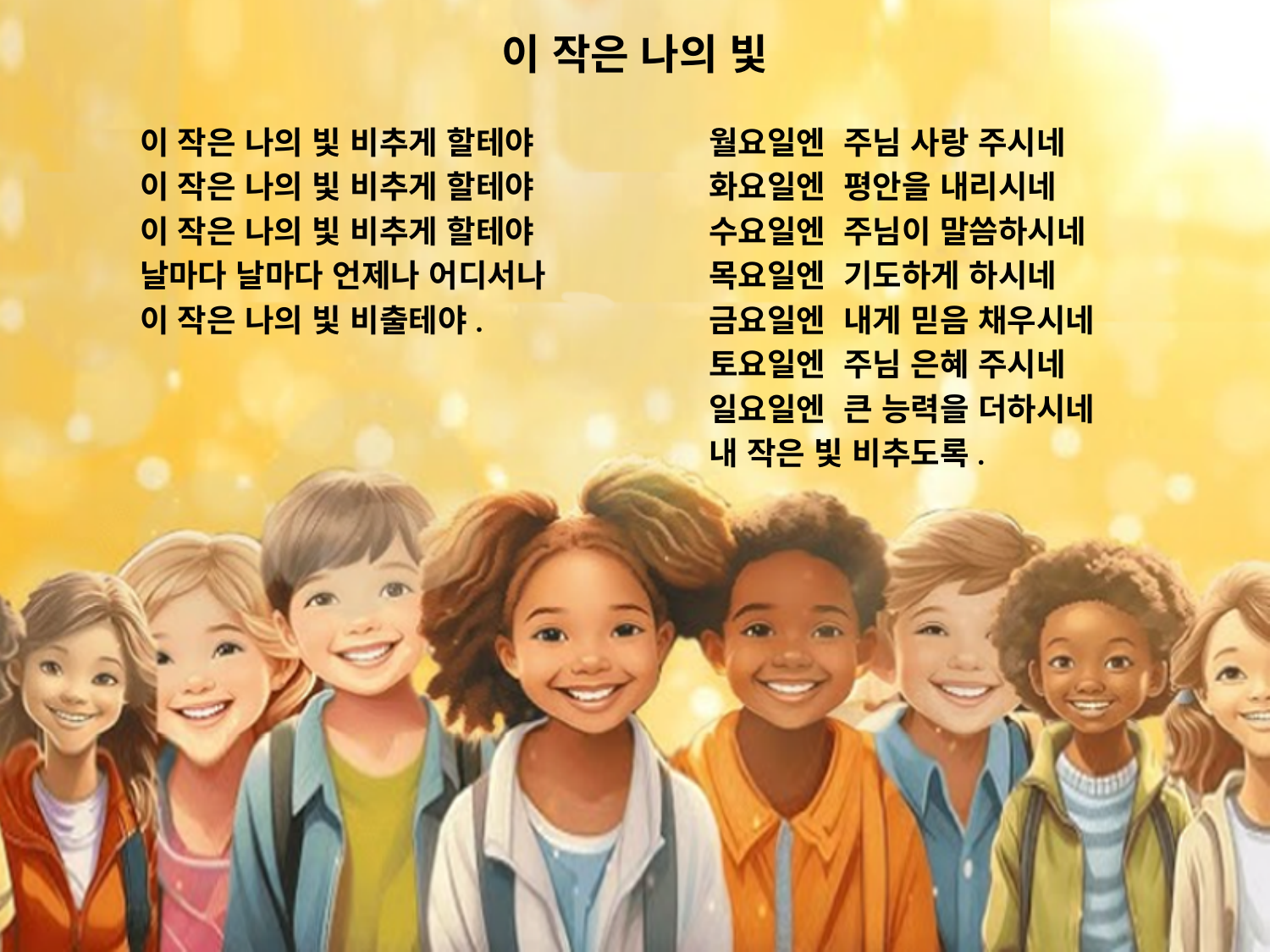

# 이 작은 나의 빛
이 작은 나의 빛 비추게 할테야
이 작은 나의 빛 비추게 할테야
이 작은 나의 빛 비추게 할테야
날마다 날마다 언제나 어디서나
이 작은 나의 빛 비출테야.

월요일엔  주님 사랑 주시네
화요일엔  평안을 내리시네
수요일엔  주님이 말씀하시네
목요일엔  기도하게 하시네
금요일엔  내게 믿음 채우시네
토요일엔  주님 은혜 주시네
일요일엔  큰 능력을 더하시네
내 작은 빛 비추도록.